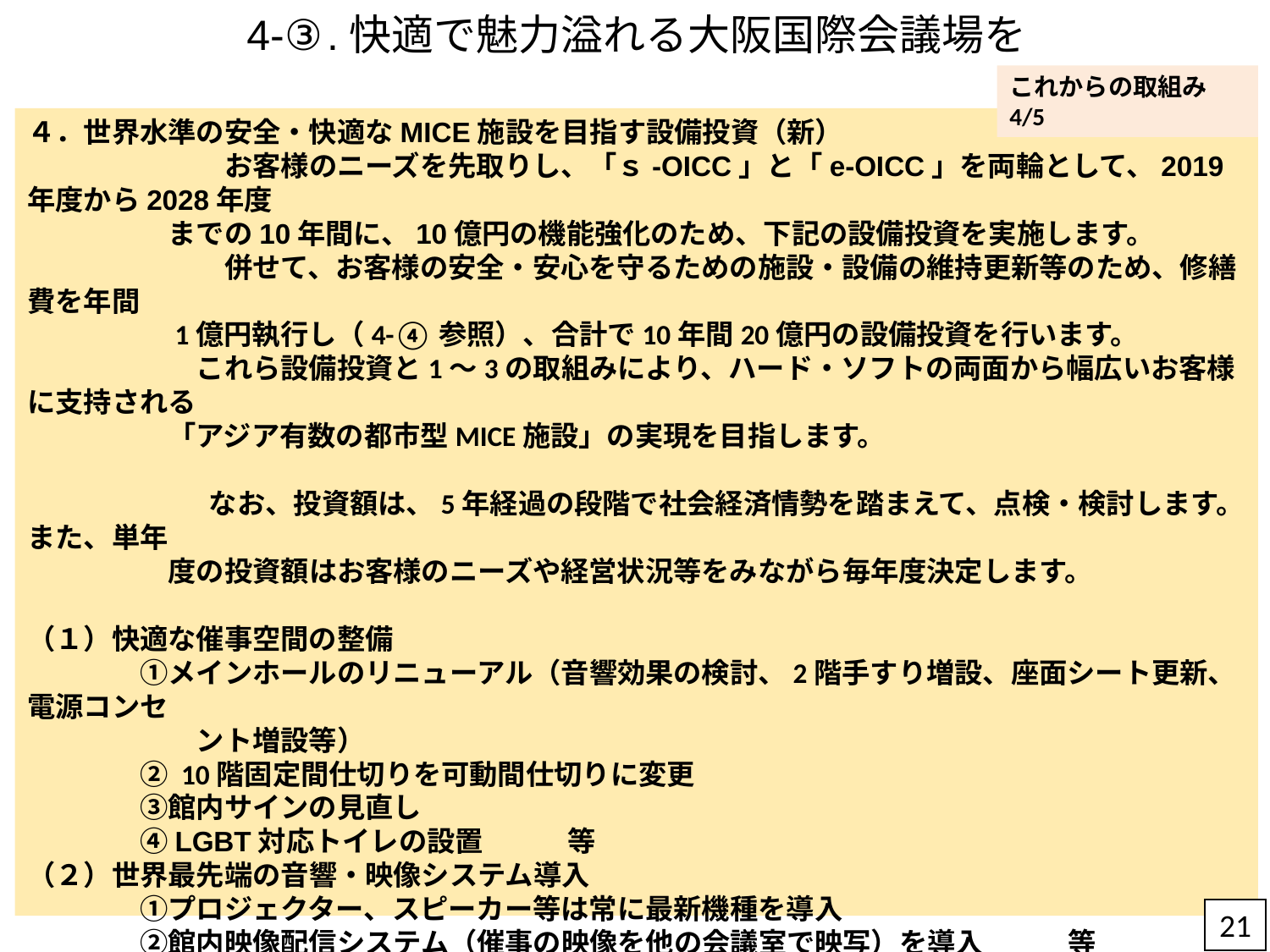

# 4-③.快適で魅力溢れる大阪国際会議場を
これからの取組み4/5
４．世界水準の安全・快適なMICE施設を目指す設備投資（新）
　　　　　　　お客様のニーズを先取りし、「ｓ-OICC」と「e-OICC」を両輪として、2019年度から2028年度
　　　　　までの10年間に、10億円の機能強化のため、下記の設備投資を実施します。
　　　　　　　併せて、お客様の安全・安心を守るための施設・設備の維持更新等のため、修繕費を年間
　　　　　1億円執行し（4-④参照）、合計で10年間20億円の設備投資を行います。
　　　　　　これら設備投資と1～3の取組みにより、ハード・ソフトの両面から幅広いお客様に支持される
　　　　　「アジア有数の都市型MICE施設」の実現を目指します。

　　　　　　  なお、投資額は、5年経過の段階で社会経済情勢を踏まえて、点検・検討します。また、単年
　　　　　度の投資額はお客様のニーズや経営状況等をみながら毎年度決定します。

（１）快適な催事空間の整備
　　　　①メインホールのリニューアル（音響効果の検討、2階手すり増設、座面シート更新、電源コンセ
　　　　　　ント増設等）
　　　　② 10階固定間仕切りを可動間仕切りに変更
　　　　③館内サインの見直し
　　　　④LGBT対応トイレの設置　　　等
（２）世界最先端の音響・映像システム導入
　　　　①プロジェクター、スピーカー等は常に最新機種を導入
　　　　②館内映像配信システム（催事の映像を他の会議室で映写）を導入　　　等
（３）会議室の状況、利用目的に応じた空調・照明機能の強化

21